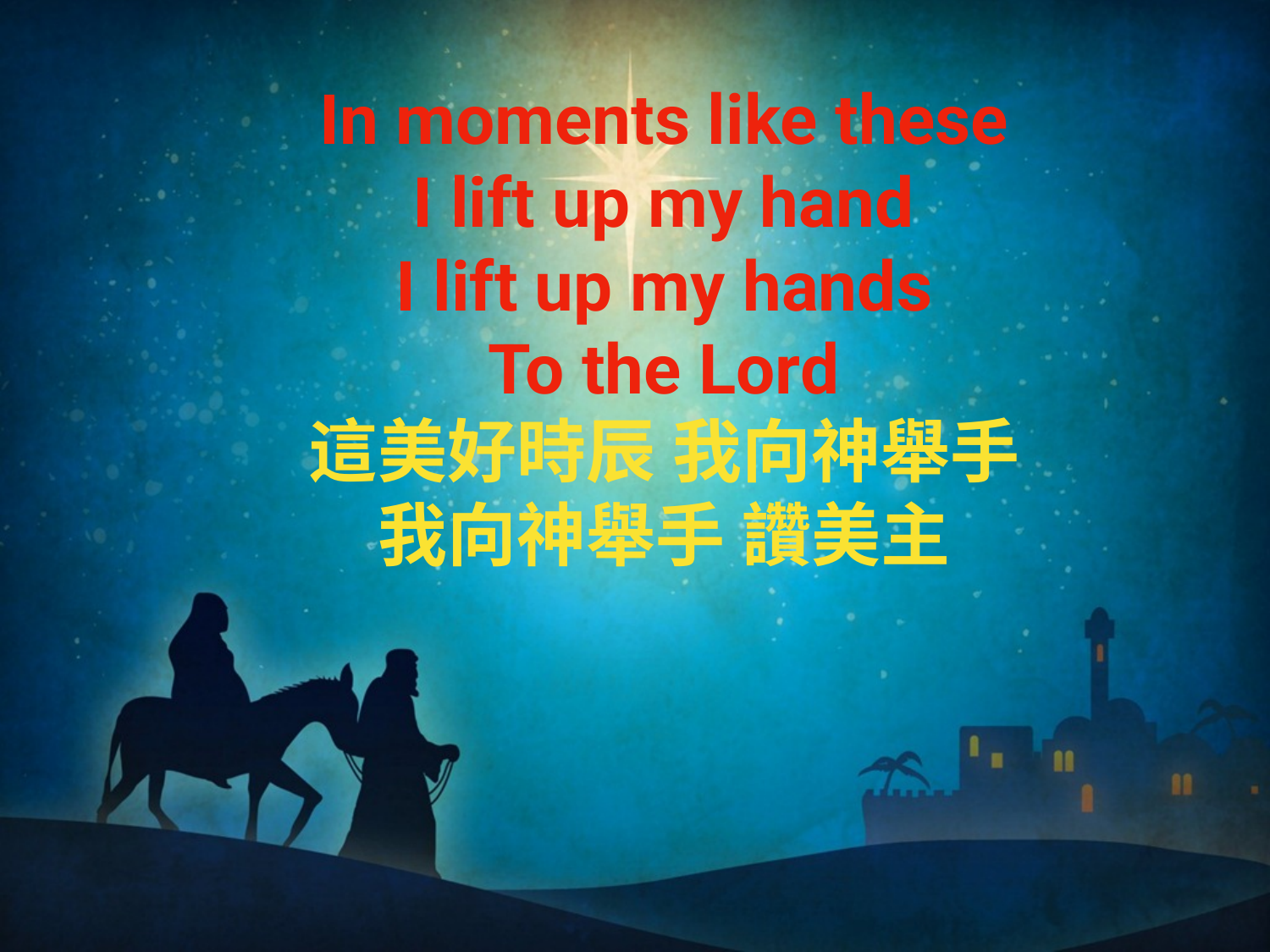

In moments like these
I lift up my hand
I lift up my hands
To the Lord
這美好時辰 我向神舉手
我向神舉手 讚美主